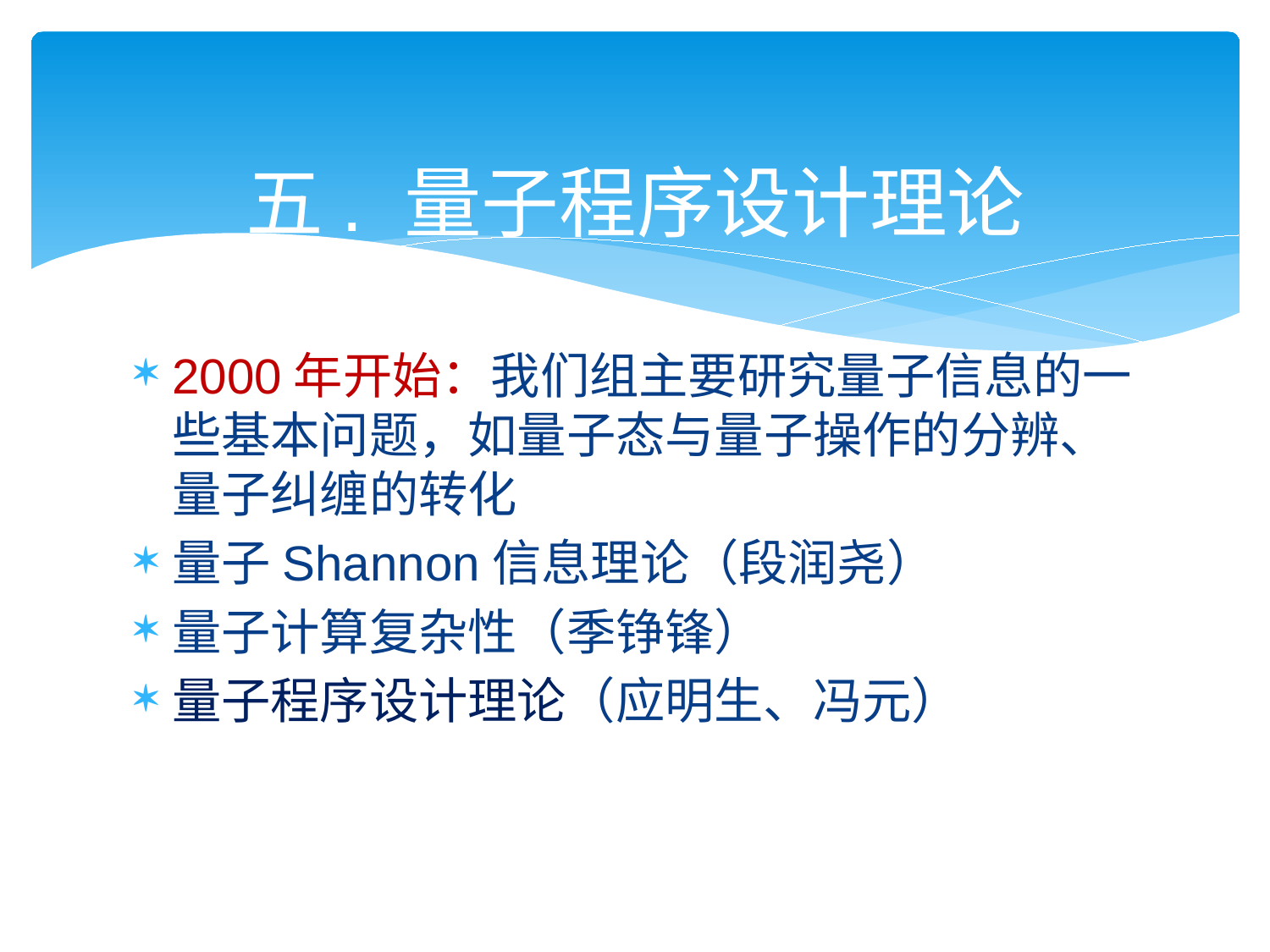

# 五. 量子程序设计理论
2000年开始：我们组主要研究量子信息的一些基本问题，如量子态与量子操作的分辨、量子纠缠的转化
量子Shannon信息理论（段润尧）
量子计算复杂性（季铮锋）
量子程序设计理论（应明生、冯元）